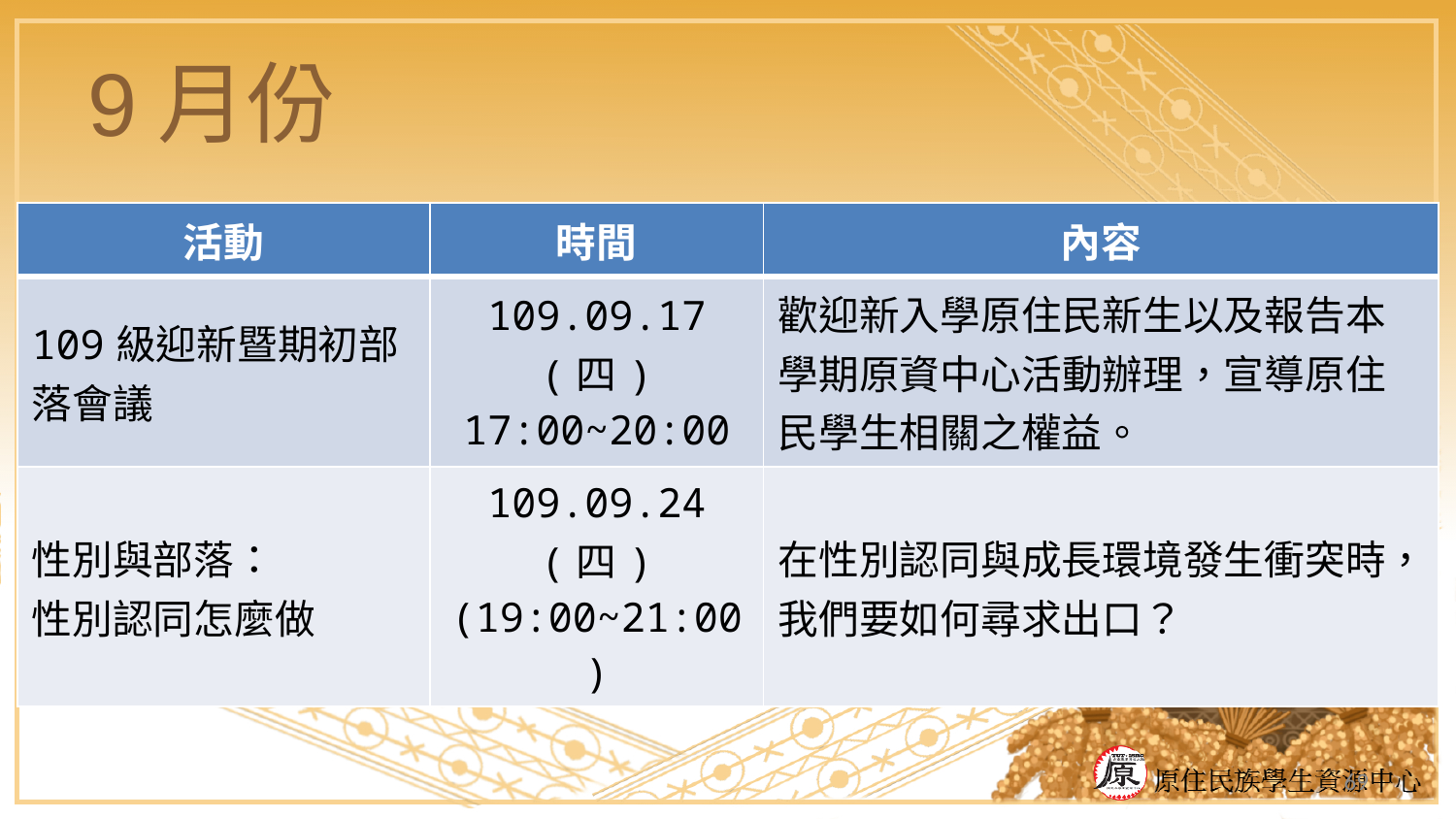

# 9月份
| 活動 | 時間 | 內容 |
| --- | --- | --- |
| 109級迎新暨期初部落會議 | 109.09.17(四) 17:00~20:00 | 歡迎新入學原住民新生以及報告本學期原資中心活動辦理，宣導原住民學生相關之權益。 |
| 性別與部落： 性別認同怎麼做 | 109.09.24(四) (19:00~21:00) | 在性別認同與成長環境發生衝突時，我們要如何尋求出口？ |
69